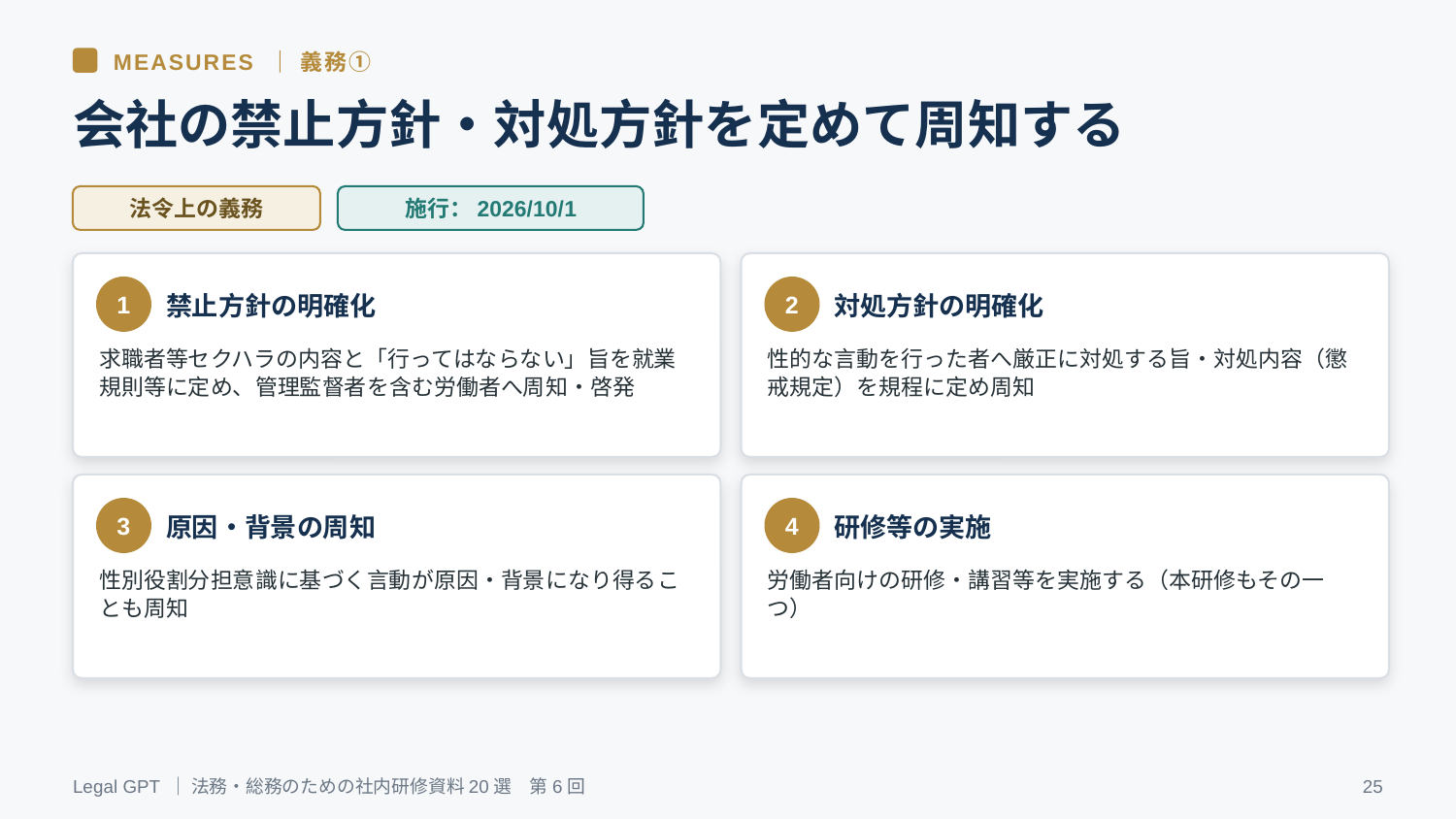

MEASURES ｜ 義務①

会社の禁止方針・対処方針を定めて周知する

法令上の義務

施行：2026/10/1

1
禁止方針の明確化

2
対処方針の明確化
求職者等セクハラの内容と「行ってはならない」旨を就業規則等に定め、管理監督者を含む労働者へ周知・啓発
性的な言動を行った者へ厳正に対処する旨・対処内容（懲戒規定）を規程に定め周知

3
原因・背景の周知

4
研修等の実施
性別役割分担意識に基づく言動が原因・背景になり得ることも周知
労働者向けの研修・講習等を実施する（本研修もその一つ）
Legal GPT ｜ 法務・総務のための社内研修資料20選　第6回
25